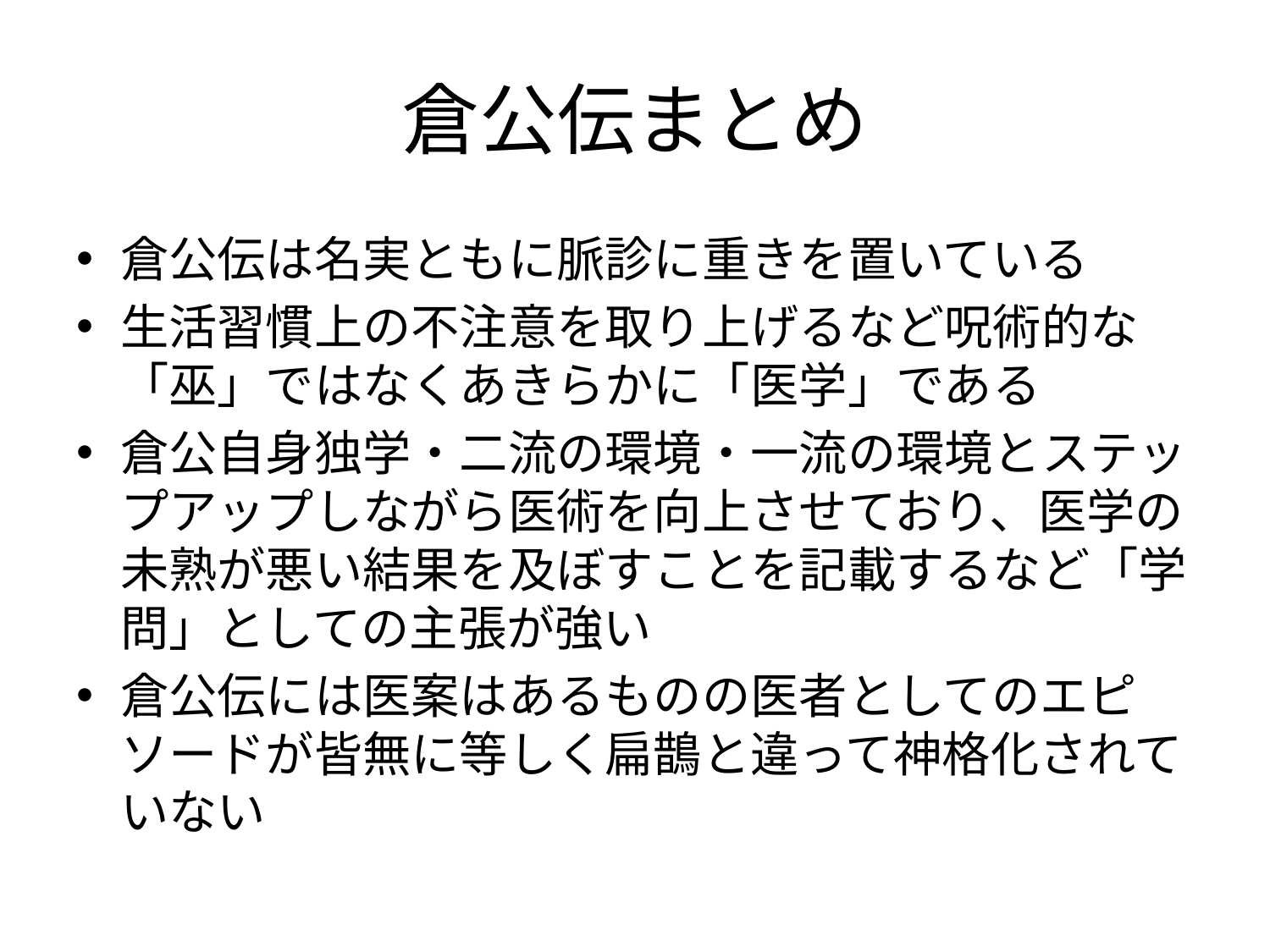

# 倉公伝まとめ
倉公伝は名実ともに脈診に重きを置いている
生活習慣上の不注意を取り上げるなど呪術的な「巫」ではなくあきらかに「医学」である
倉公自身独学・二流の環境・一流の環境とステップアップしながら医術を向上させており、医学の未熟が悪い結果を及ぼすことを記載するなど「学問」としての主張が強い
倉公伝には医案はあるものの医者としてのエピソードが皆無に等しく扁鵲と違って神格化されていない